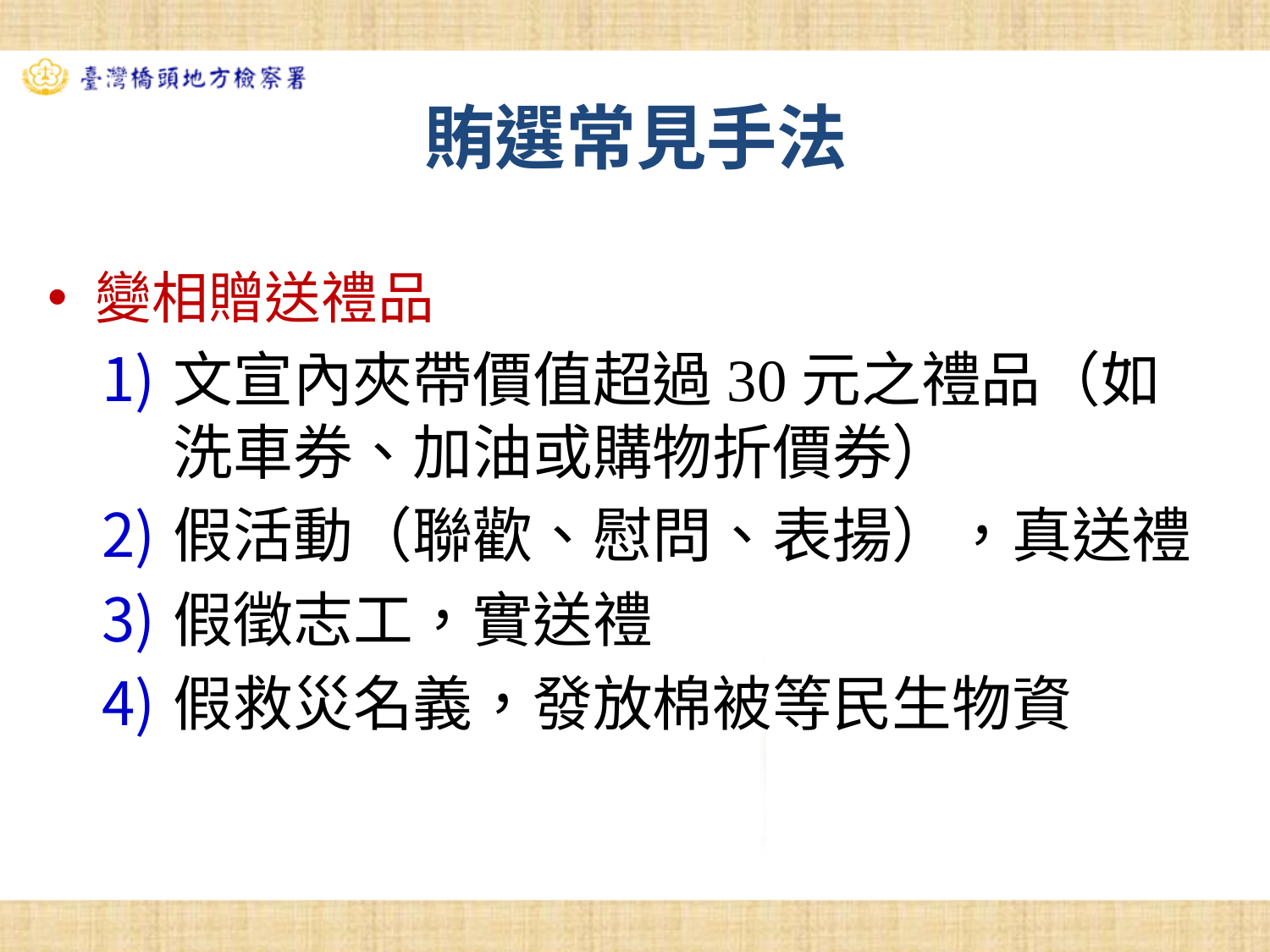

# 賄選常見手法
變相贈送禮品
文宣內夾帶價值超過30元之禮品（如洗車券、加油或購物折價券）
假活動（聯歡、慰問、表揚），真送禮
假徵志工，實送禮
假救災名義，發放棉被等民生物資